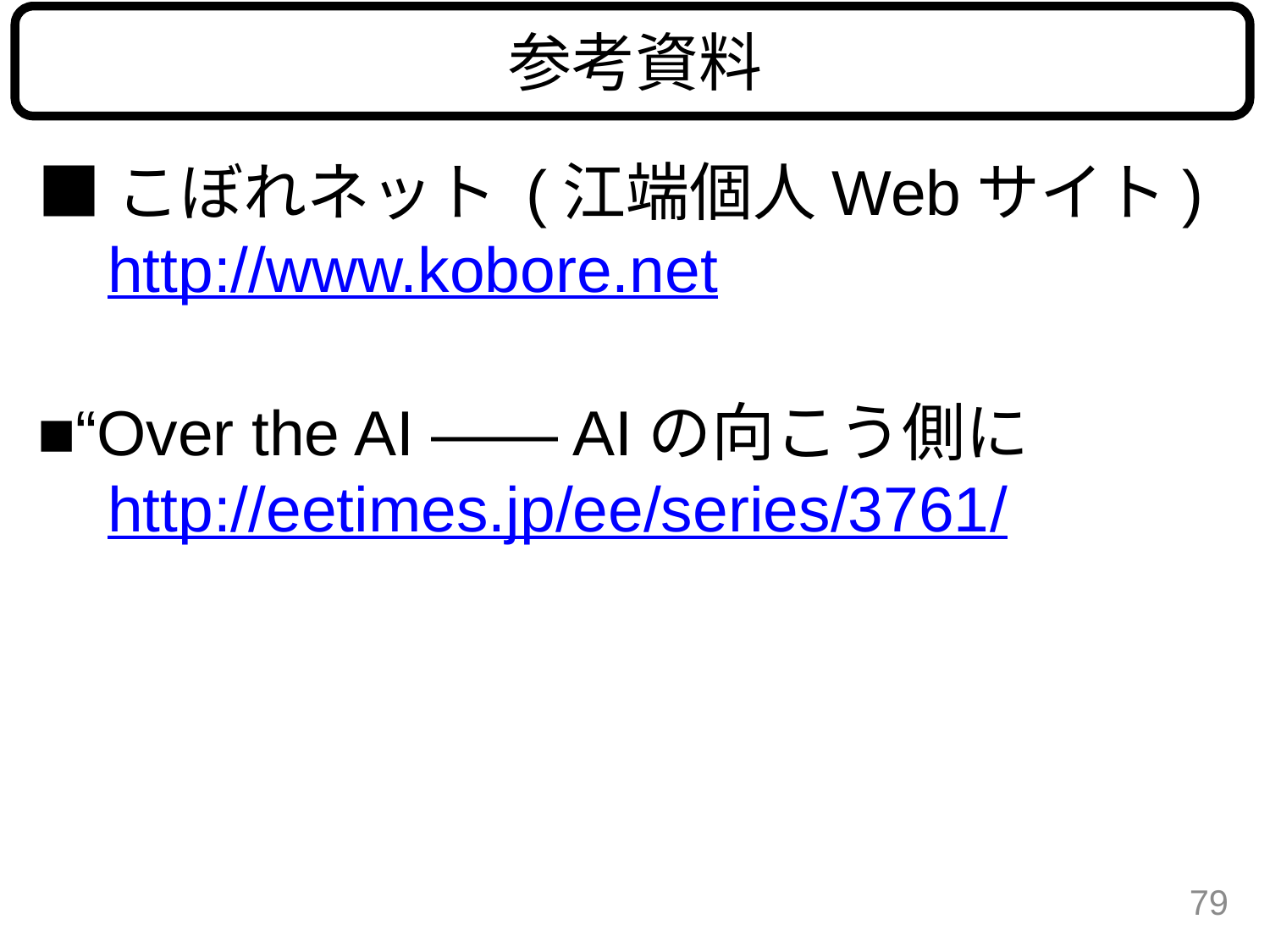

参考資料
■こぼれネット (江端個人Webサイト)
    http://www.kobore.net
■“Over the AI ―― AIの向こう側に
    http://eetimes.jp/ee/series/3761/

79